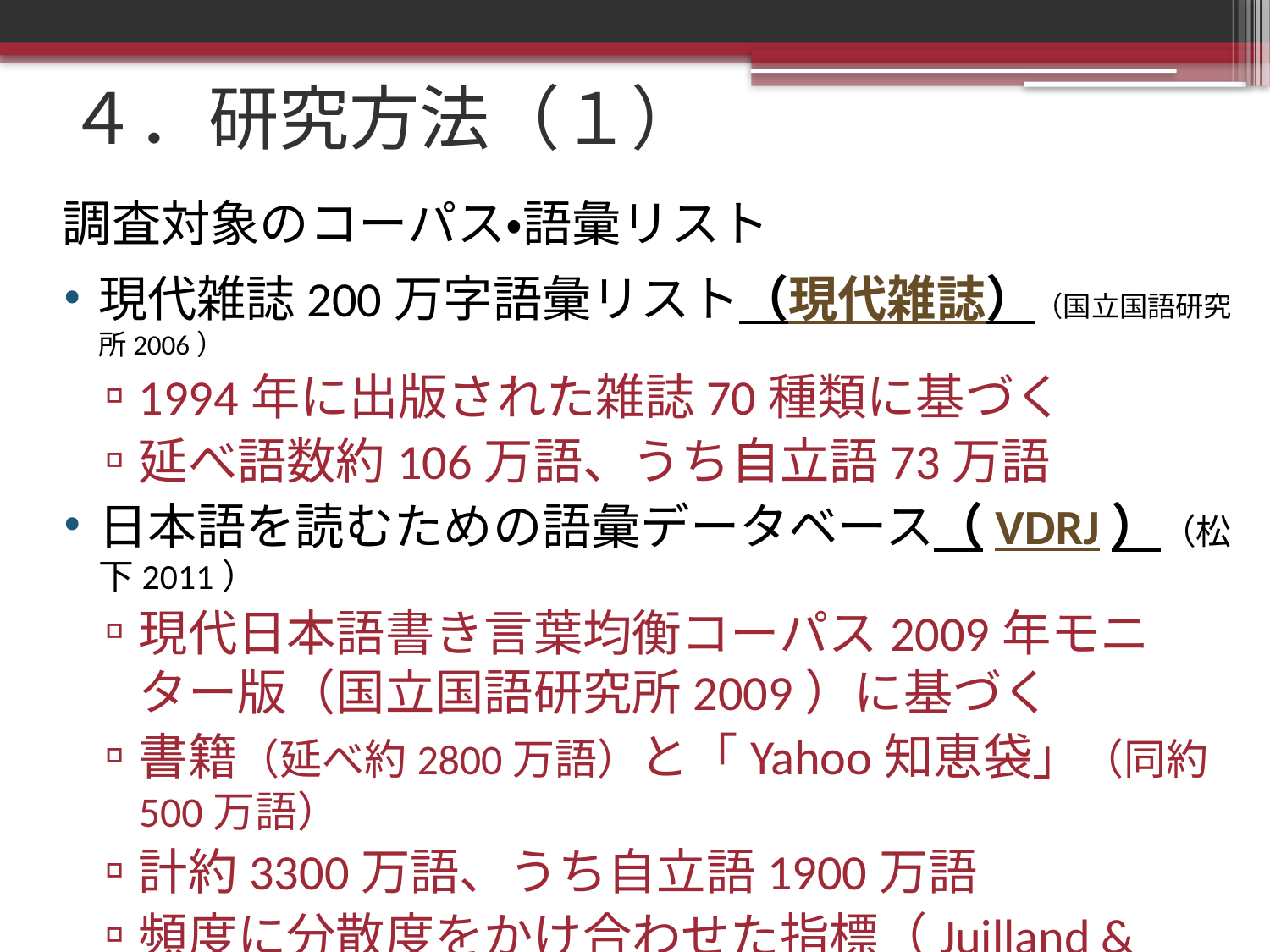

# ４．研究方法（１）
調査対象のコーパス・語彙リスト
現代雑誌200万字語彙リスト（現代雑誌）（国立国語研究所2006）
1994年に出版された雑誌70種類に基づく
延べ語数約106万語、うち自立語73万語
日本語を読むための語彙データベース（VDRJ）（松下2011）
現代日本語書き言葉均衡コーパス2009年モニター版（国立国語研究所2009）に基づく
書籍（延べ約2800万語）と「Yahoo知恵袋」（同約500万語）
計約3300万語、うち自立語1900万語
頻度に分散度をかけ合わせた指標（Juilland & Chang-Rodrigues, 1964）で順位づけ